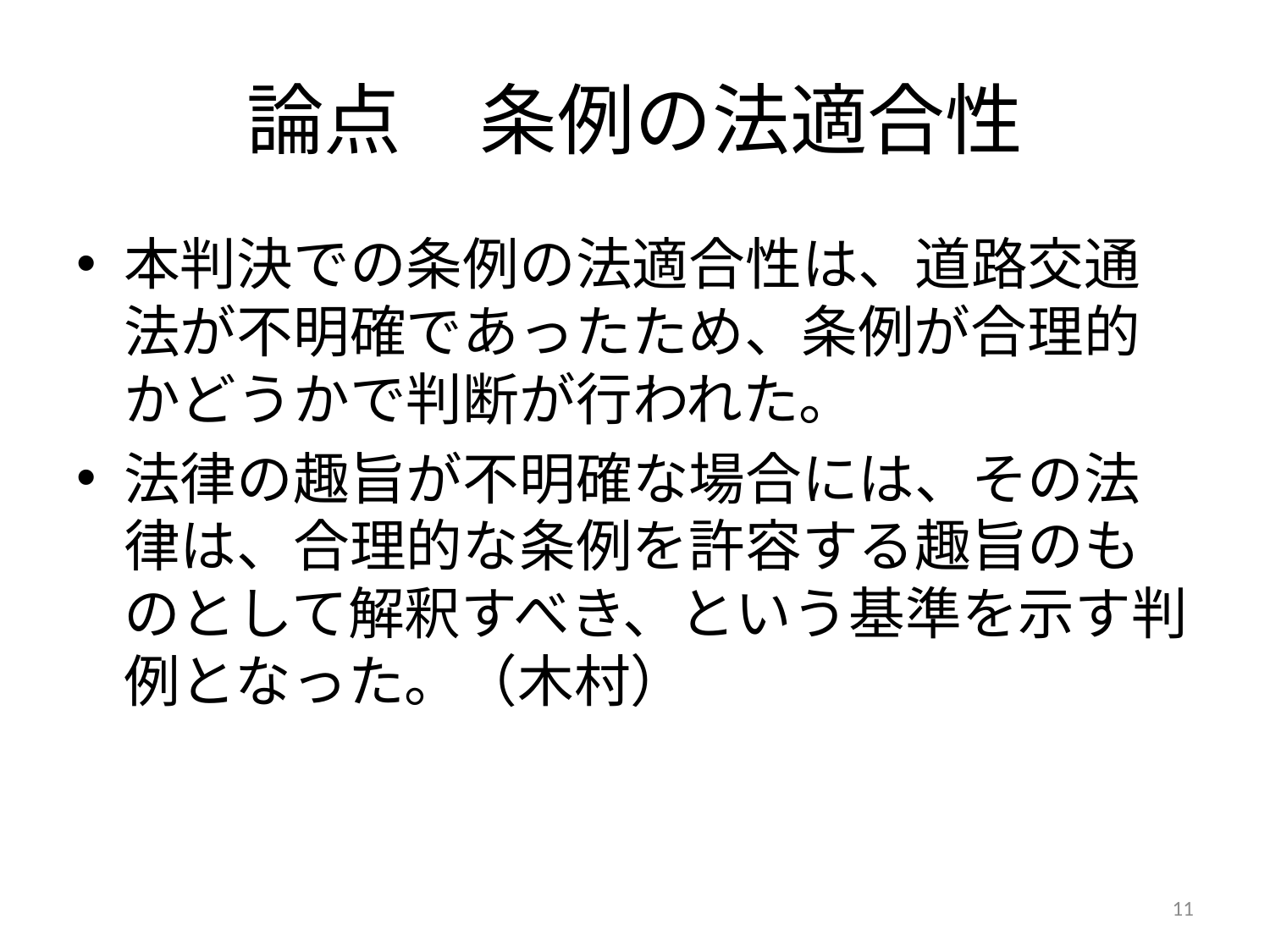

# 論点　条例の法適合性
本判決での条例の法適合性は、道路交通法が不明確であったため、条例が合理的かどうかで判断が行われた。
法律の趣旨が不明確な場合には、その法律は、合理的な条例を許容する趣旨のものとして解釈すべき、という基準を示す判例となった。（木村）
11